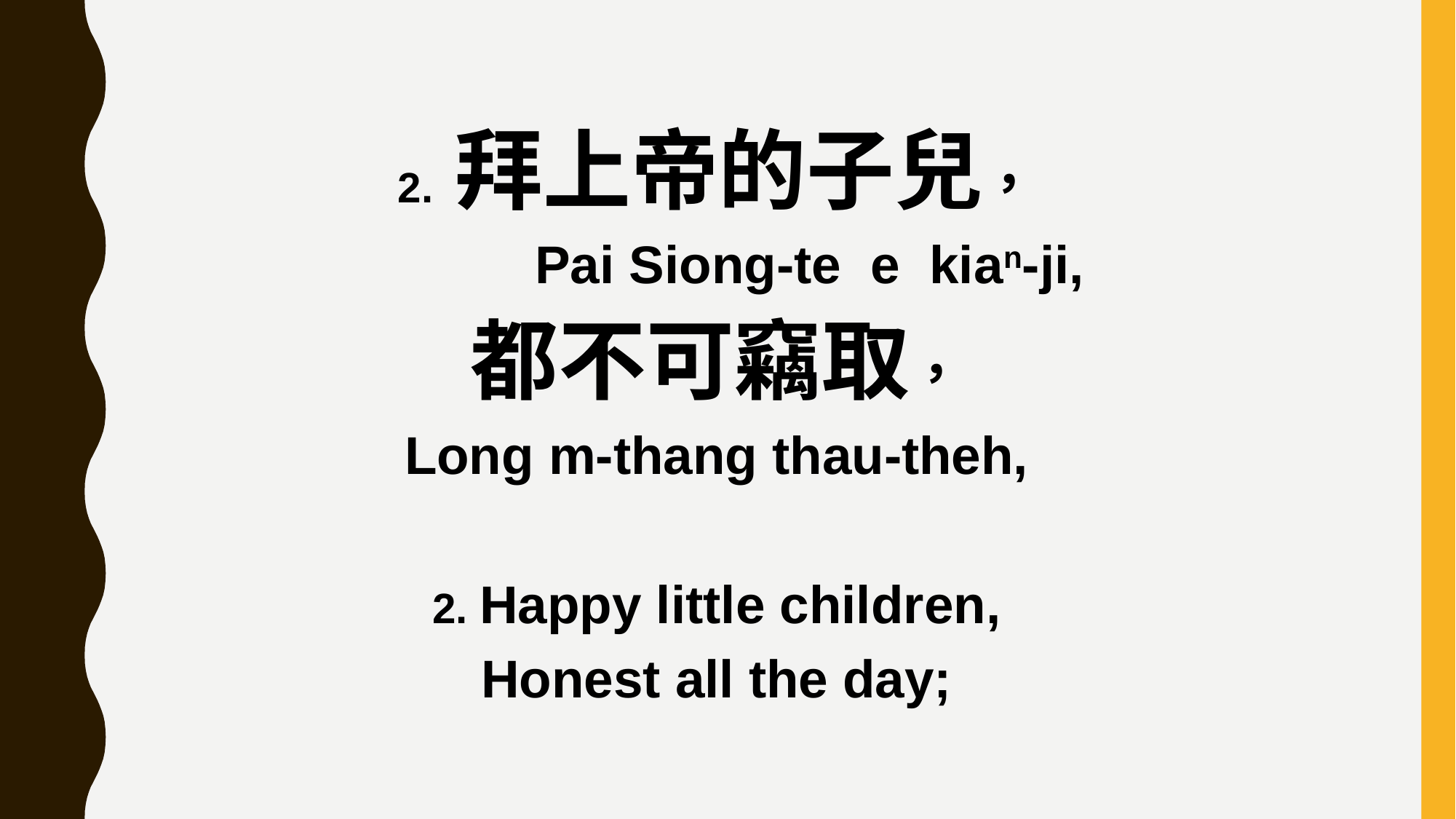

2. 拜上帝的子兒，
                             Pai Siong-te  e  kian-ji,
都不可竊取，
Long m-thang thau-theh,

2. Happy little children,
Honest all the day;